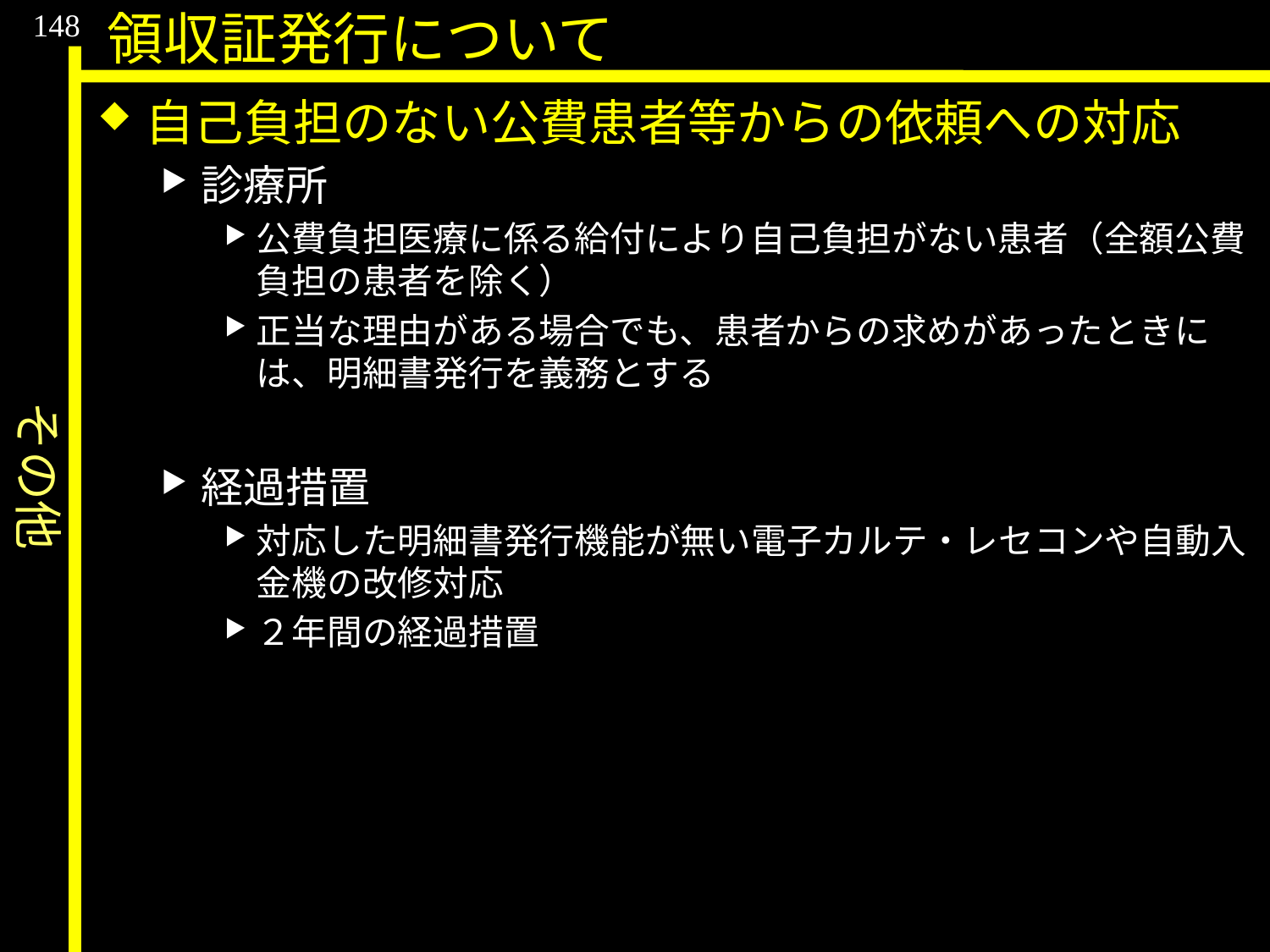

その他
148
領収証発行について

自己負担のない公費患者等からの依頼への対応
診療所
公費負担医療に係る給付により自己負担がない患者（全額公費負担の患者を除く）
正当な理由がある場合でも、患者からの求めがあったときには、明細書発行を義務とする

経過措置
対応した明細書発行機能が無い電子カルテ・レセコンや自動入金機の改修対応
２年間の経過措置